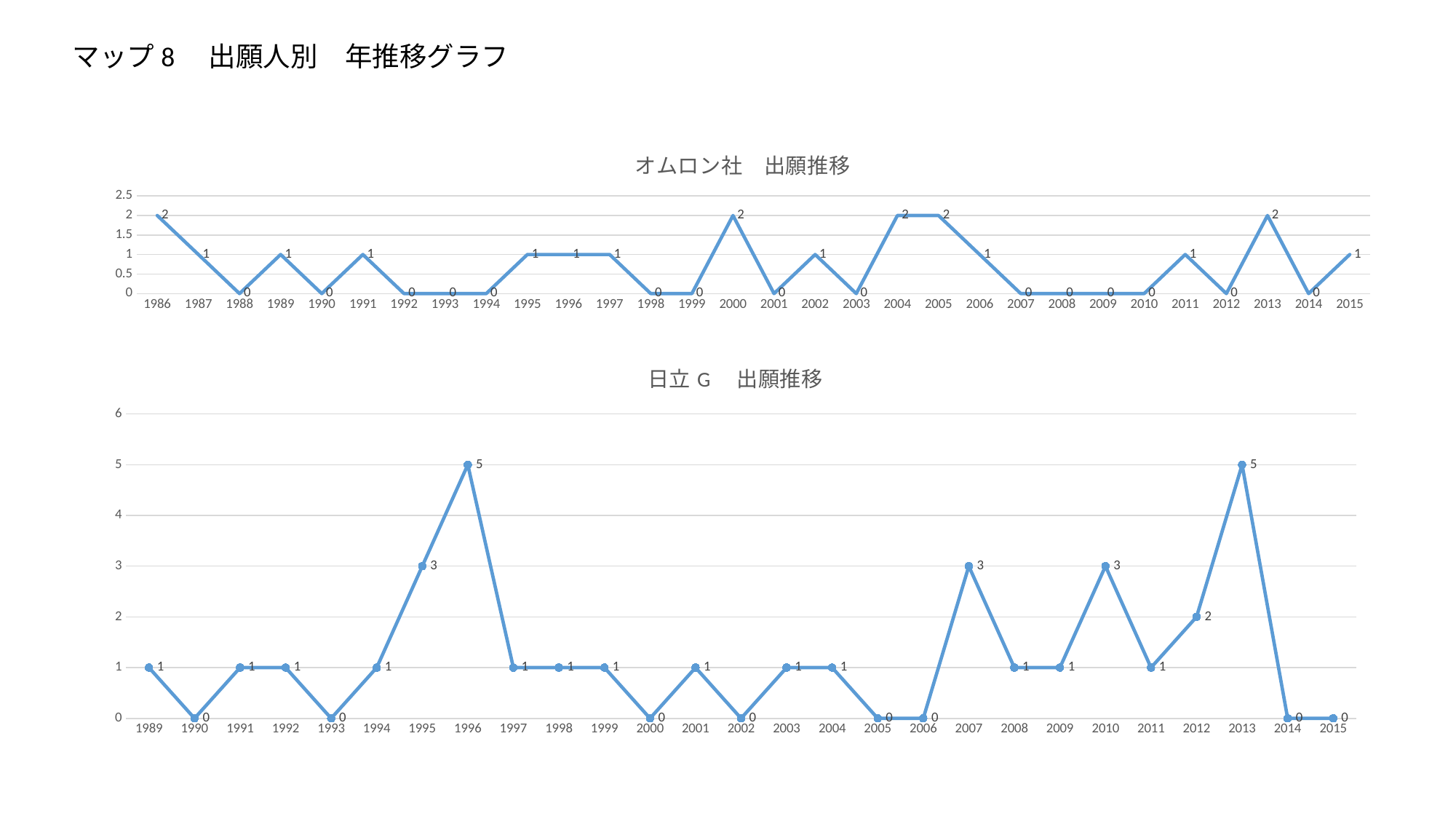

マップ8　出願人別　年推移グラフ

### Chart: オムロン社　出願推移

| Category | 総計 |
|---|---|
| 1986 | 2.0 |
| 1987 | 1.0 |
| 1988 | None |
| 1989 | 1.0 |
| 1990 | None |
| 1991 | 1.0 |
| 1992 | None |
| 1993 | None |
| 1994 | None |
| 1995 | 1.0 |
| 1996 | 1.0 |
| 1997 | 1.0 |
| 1998 | None |
| 1999 | None |
| 2000 | 2.0 |
| 2001 | None |
| 2002 | 1.0 |
| 2003 | None |
| 2004 | 2.0 |
| 2005 | 2.0 |
| 2006 | 1.0 |
| 2007 | None |
| 2008 | None |
| 2009 | None |
| 2010 | None |
| 2011 | 1.0 |
| 2012 | None |
| 2013 | 2.0 |
| 2014 | None |
| 2015 | 1.0 |

### Chart: 日立G　出願推移

| Category | 総計 |
|---|---|
| 1989 | 1.0 |
| 1990 | None |
| 1991 | 1.0 |
| 1992 | 1.0 |
| 1993 | None |
| 1994 | 1.0 |
| 1995 | 3.0 |
| 1996 | 5.0 |
| 1997 | 1.0 |
| 1998 | 1.0 |
| 1999 | 1.0 |
| 2000 | None |
| 2001 | 1.0 |
| 2002 | None |
| 2003 | 1.0 |
| 2004 | 1.0 |
| 2005 | None |
| 2006 | None |
| 2007 | 3.0 |
| 2008 | 1.0 |
| 2009 | 1.0 |
| 2010 | 3.0 |
| 2011 | 1.0 |
| 2012 | 2.0 |
| 2013 | 5.0 |
| 2014 | None |
| 2015 | None |